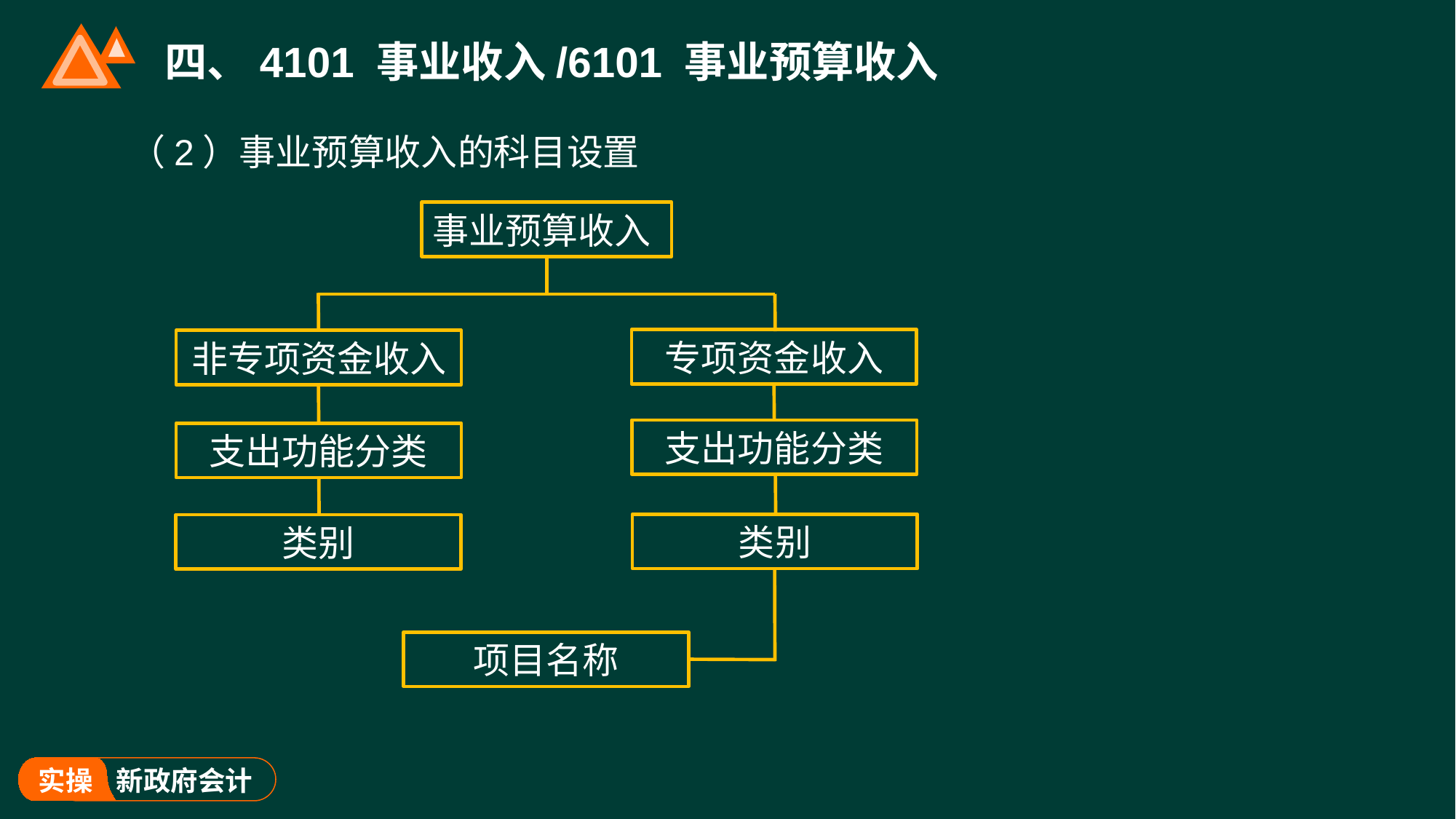

# 四、4101 事业收入/6101 事业预算收入
（2）事业预算收入的科目设置

事业预算收入
专项资金收入
非专项资金收入
支出功能分类
支出功能分类
类别
类别
项目名称